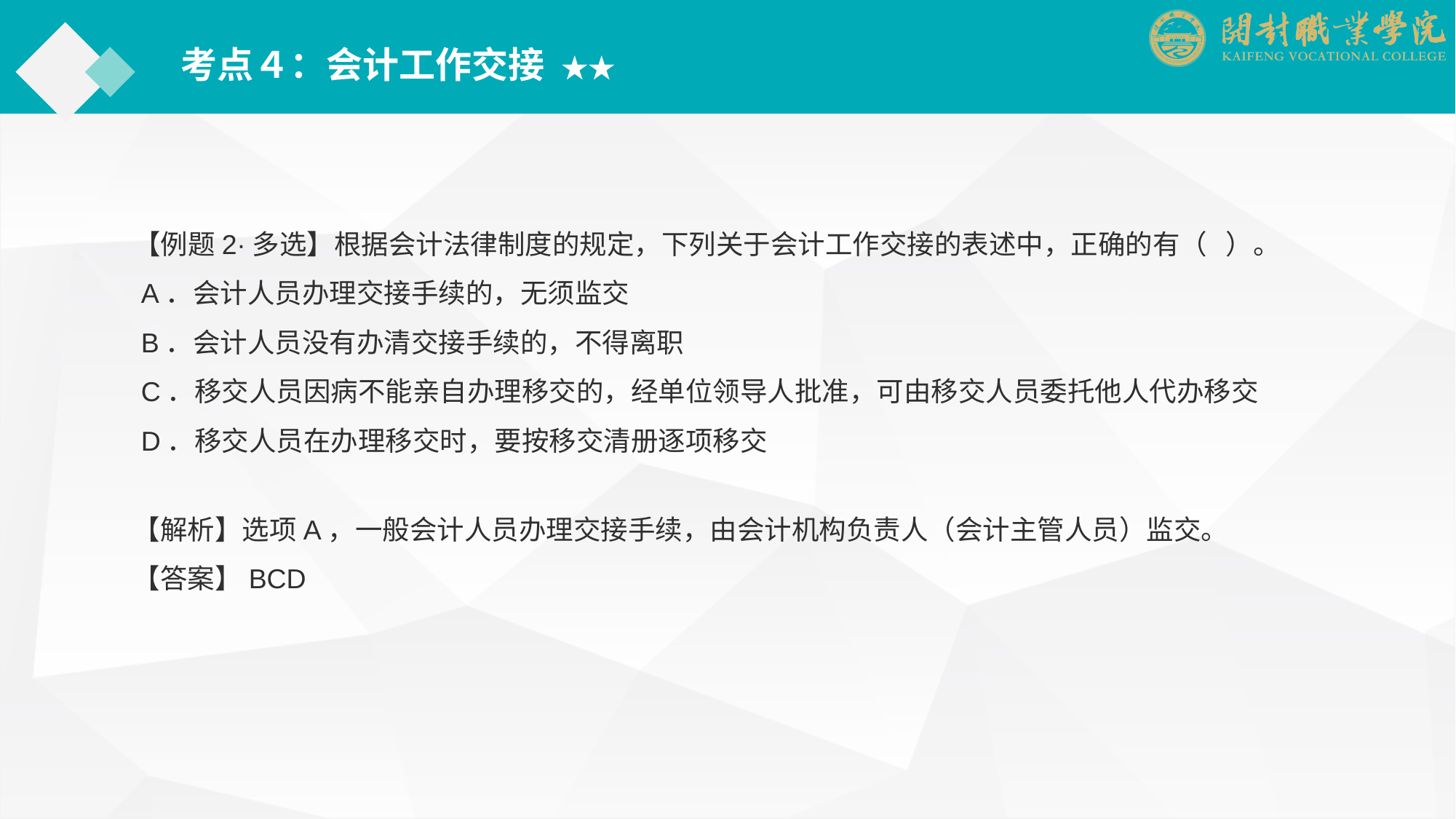

考点４：会计工作交接  ★★
【例题2·多选】根据会计法律制度的规定，下列关于会计工作交接的表述中，正确的有（   ）。
 A．会计人员办理交接手续的，无须监交
 B．会计人员没有办清交接手续的，不得离职
 C．移交人员因病不能亲自办理移交的，经单位领导人批准，可由移交人员委托他人代办移交
 D．移交人员在办理移交时，要按移交清册逐项移交
【解析】选项A，一般会计人员办理交接手续，由会计机构负责人（会计主管人员）监交。
【答案】BCD